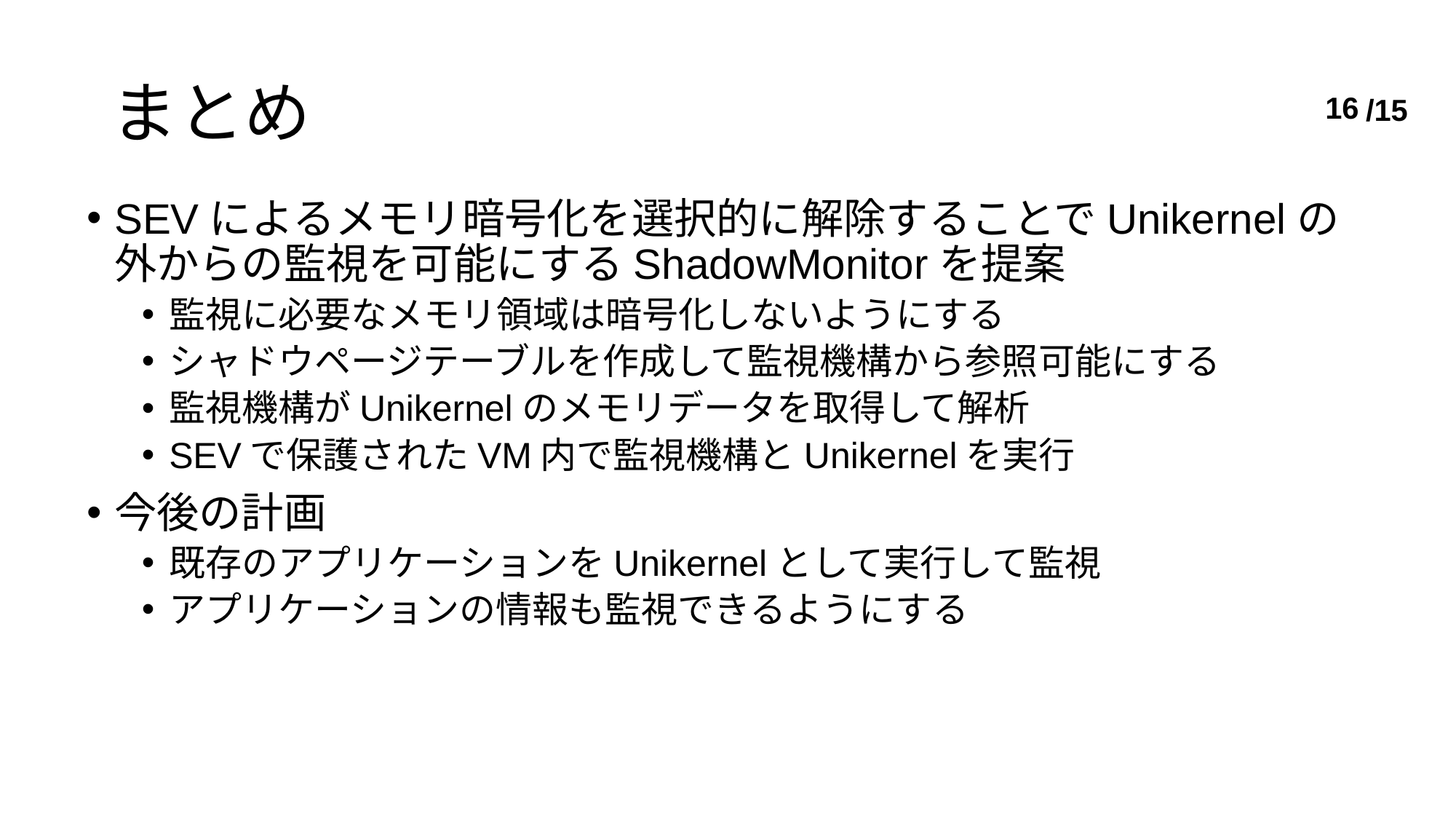

# まとめ
16
SEVによるメモリ暗号化を選択的に解除することでUnikernelの外からの監視を可能にするShadowMonitorを提案
監視に必要なメモリ領域は暗号化しないようにする
シャドウページテーブルを作成して監視機構から参照可能にする
監視機構がUnikernelのメモリデータを取得して解析
SEVで保護されたVM内で監視機構とUnikernelを実行
今後の計画
既存のアプリケーションをUnikernelとして実行して監視
アプリケーションの情報も監視できるようにする